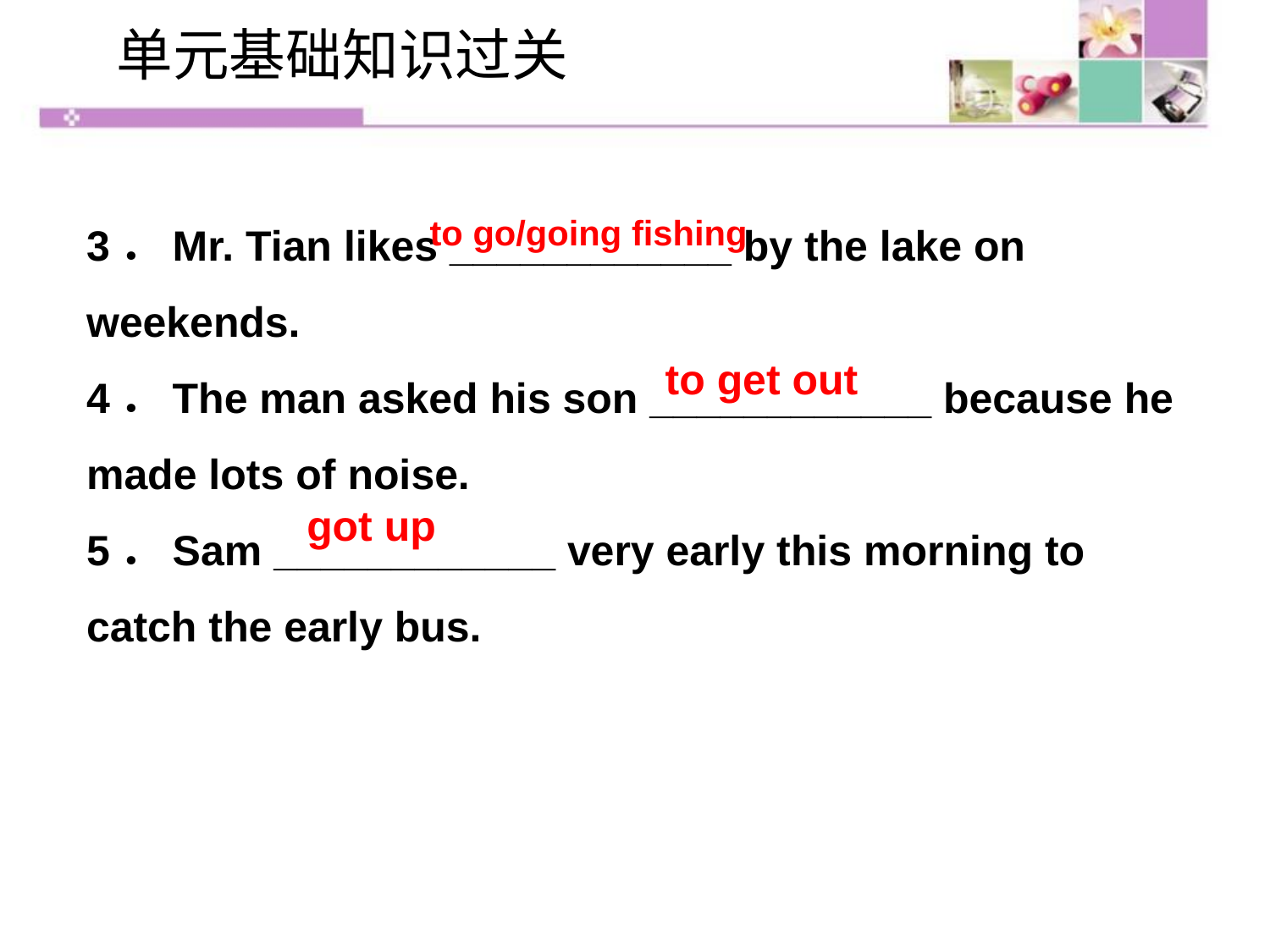

单元基础知识过关
3．Mr. Tian likes ____________ by the lake on weekends.
4．The man asked his son ____________ because he made lots of noise.
5．Sam ____________ very early this morning to catch the early bus.
to go/going fishing
to get out
got up